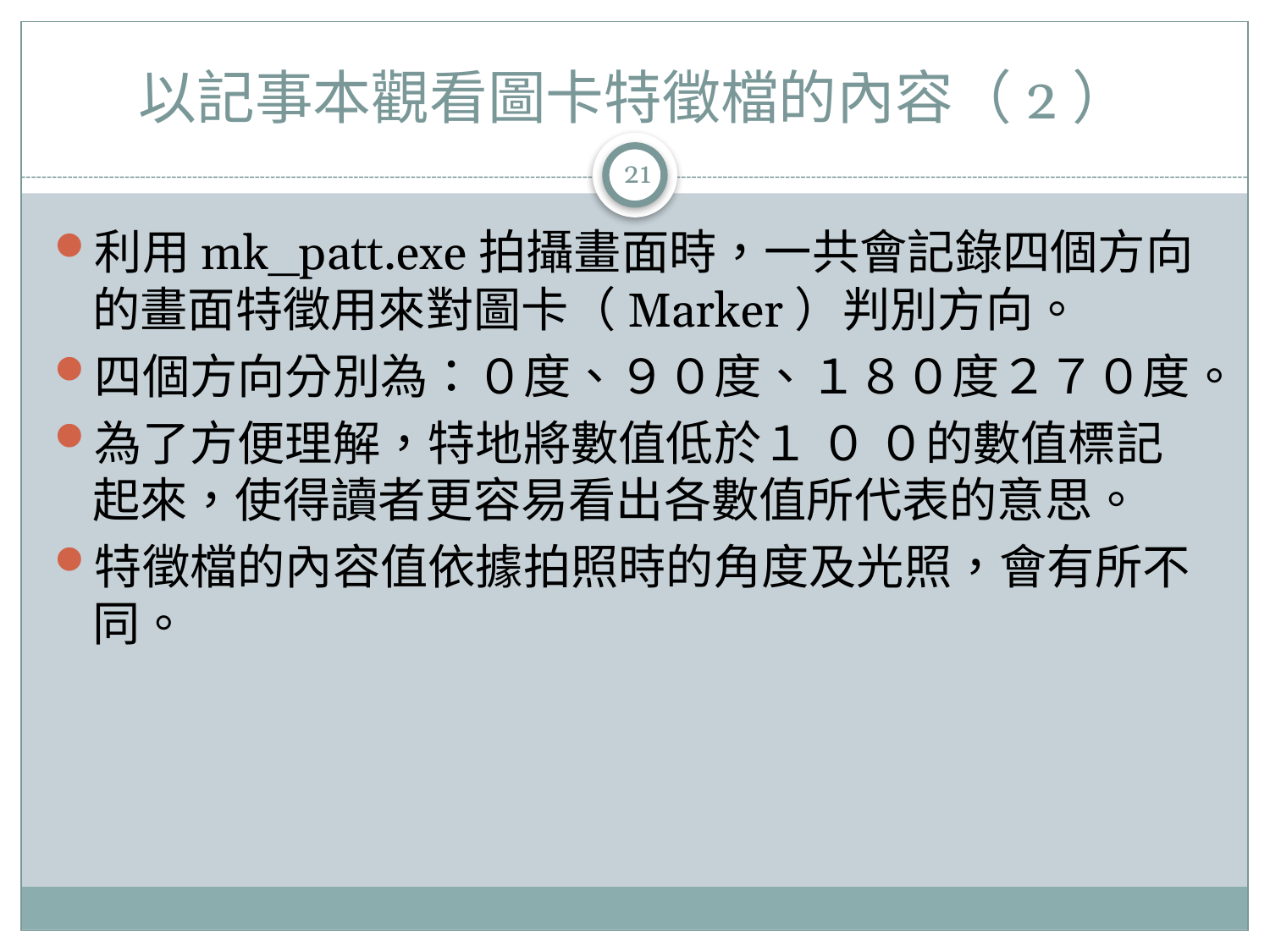

# 以記事本觀看圖卡特徵檔的內容（2）
21
利用mk_patt.exe拍攝畫面時，一共會記錄四個方向的畫面特徵用來對圖卡（Marker）判別方向。
四個方向分別為：０度、９０度、１８０度２７０度。
為了方便理解，特地將數值低於１ ０ ０的數值標記起來，使得讀者更容易看出各數值所代表的意思。
特徵檔的內容值依據拍照時的角度及光照，會有所不同。